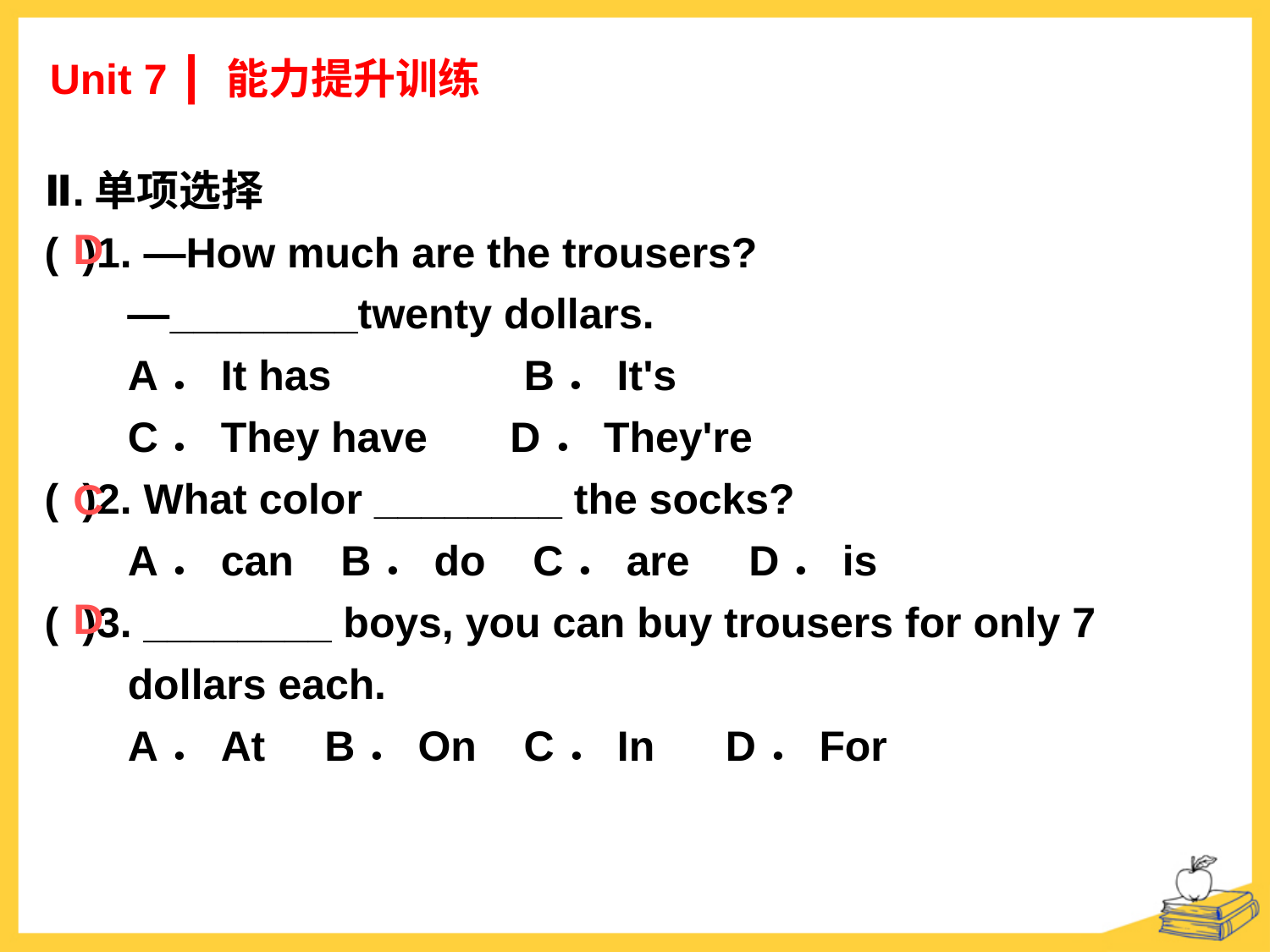

Unit 7 ┃ 能力提升训练
Ⅱ.单项选择
(  )1. —How much are the trousers?
       —________twenty dollars.
       A．It has   　　　 B．It's
       C．They have       D．They're
(  )2. What color ________ the socks?
       A．can    B．do    C．are     D．is
(  )3. ________ boys, you can buy trousers for only 7
       dollars each.
       A．At     B．On    C．In      D．For
D
C
D